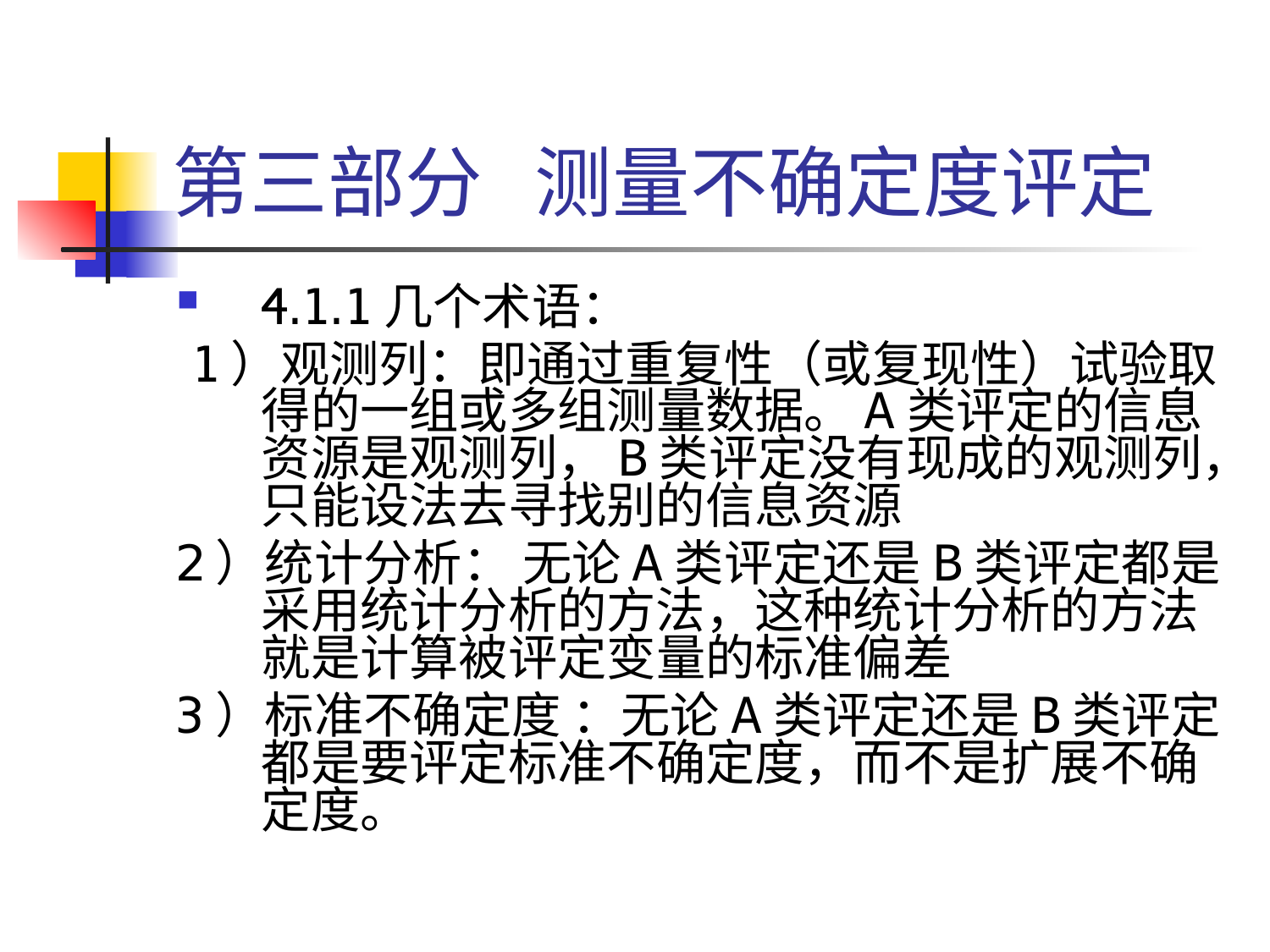

# 第三部分   测量不确定度评定
4.1.1几个术语：
 1）观测列：即通过重复性（或复现性）试验取得的一组或多组测量数据。A类评定的信息资源是观测列，B类评定没有现成的观测列，只能设法去寻找别的信息资源
2）统计分析： 无论A类评定还是B类评定都是采用统计分析的方法，这种统计分析的方法就是计算被评定变量的标准偏差
3）标准不确定度 ：无论A类评定还是B类评定都是要评定标准不确定度，而不是扩展不确定度。